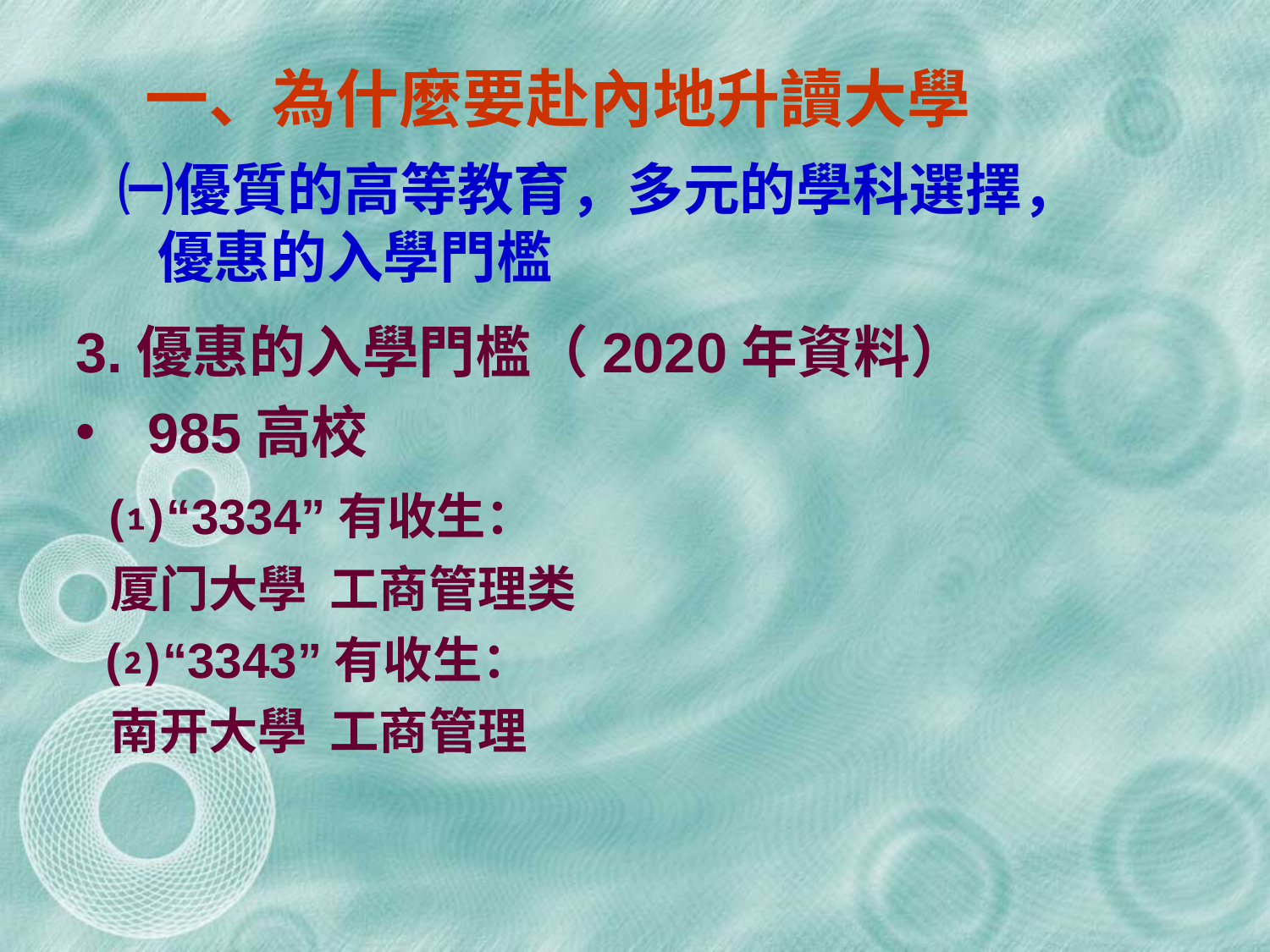

一、為什麼要赴內地升讀大學
㈠優質的高等教育，多元的學科選擇，
  優惠的入學門檻
3.優惠的入學門檻（2020年資料）
985高校
  ⑴“3334”有收生：
  厦门大學  工商管理类
  ⑵“3343”有收生：
  南开大學  工商管理